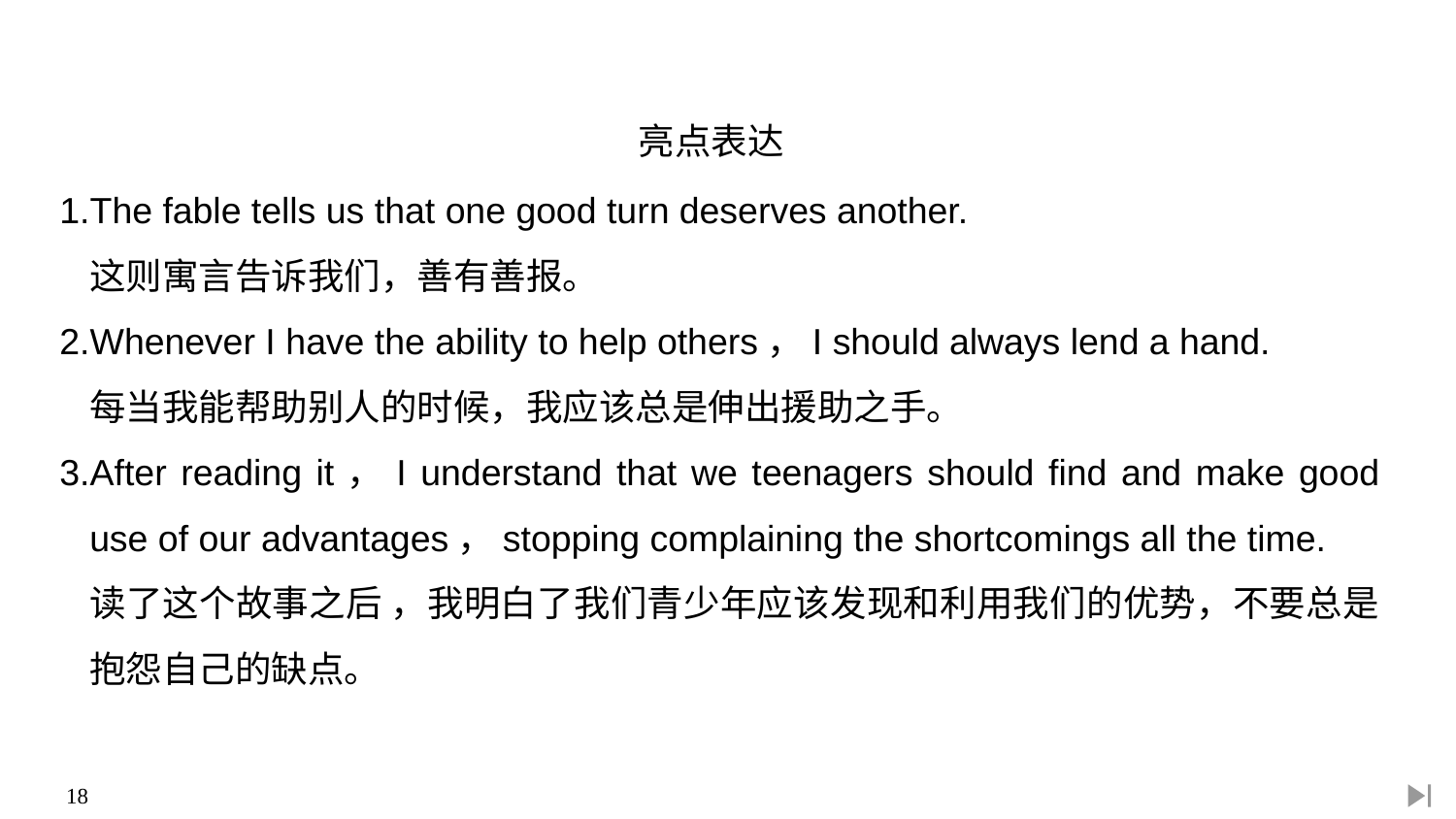

亮点表达
1.The fable tells us that one good turn deserves another.
	这则寓言告诉我们，善有善报。
2.Whenever I have the ability to help others，I should always lend a hand.
	每当我能帮助别人的时候，我应该总是伸出援助之手。
3.After reading it，I understand that we teenagers should find and make good use of our advantages，stopping complaining the shortcomings all the time.
	读了这个故事之后 ，我明白了我们青少年应该发现和利用我们的优势，不要总是抱怨自己的缺点。